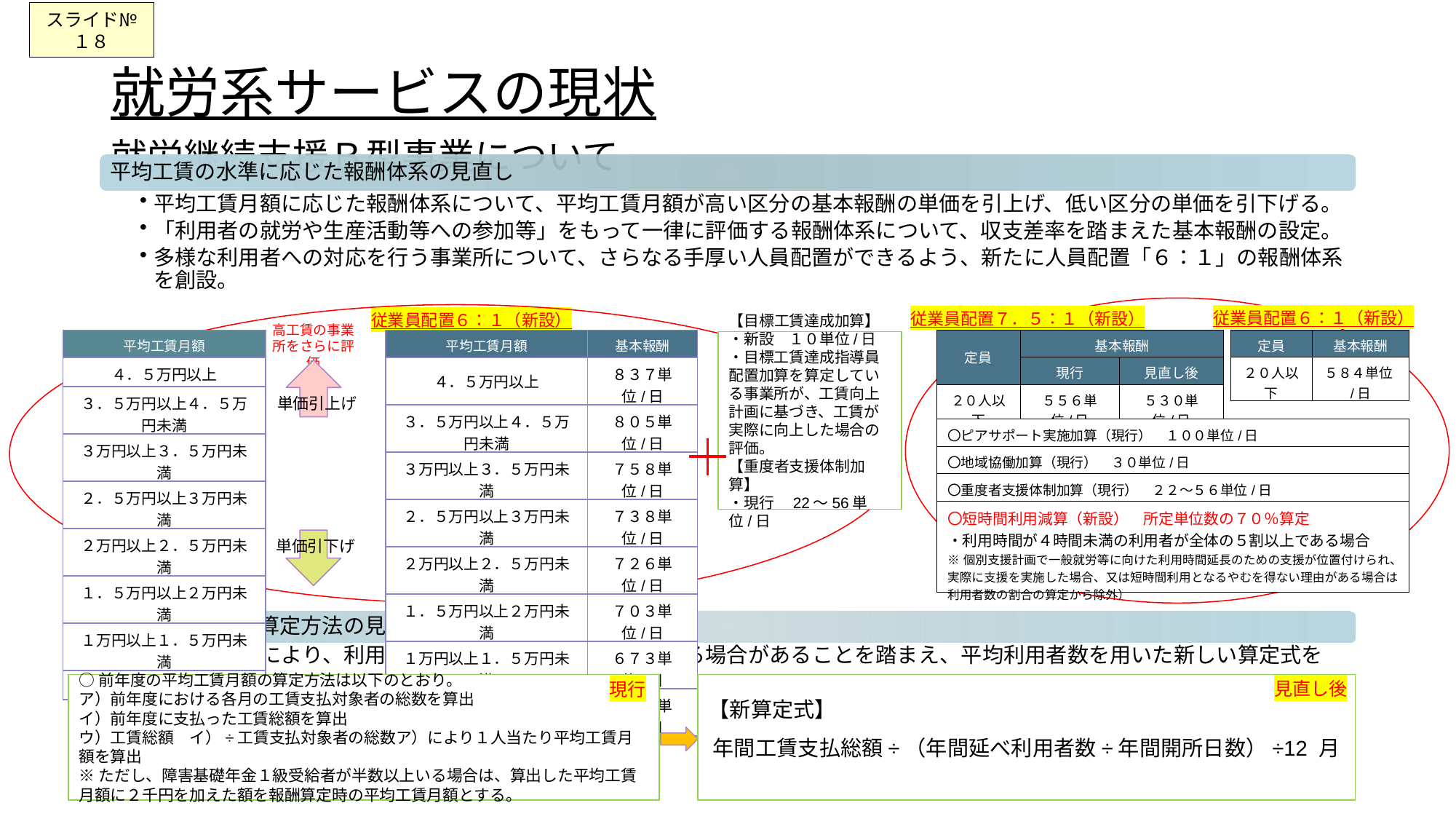

スライド№１８
# 就労系サービスの現状 就労継続支援Ｂ型事業について
平均工賃の水準に応じた報酬体系の見直し
平均工賃月額に応じた報酬体系について、平均工賃月額が高い区分の基本報酬の単価を引上げ、低い区分の単価を引下げる。
「利用者の就労や生産活動等への参加等」をもって一律に評価する報酬体系について、収支差率を踏まえた基本報酬の設定。
多様な利用者への対応を行う事業所について、さらなる手厚い人員配置ができるよう、新たに人員配置「６：１」の報酬体系を創設。

平均工賃月額の算定方法の見直し
障害特性等により、利用日数が少ない方を多く受け入れる場合があることを踏まえ、平均利用者数を用いた新しい算定式を導入する。

従業員配置６：１（新設）
従業員配置７．５：１（新設）

従業員配置６：１（新設）
高工賃の事業所をさらに評価
| 平均工賃月額 |
| --- |
| ４．５万円以上 |
| ３．５万円以上４．５万円未満 |
| ３万円以上３．５万円未満 |
| ２．５万円以上３万円未満 |
| ２万円以上２．５万円未満 |
| １．５万円以上２万円未満 |
| １万円以上１．５万円未満 |
| １万円未満 |
| 平均工賃月額 | 基本報酬 |
| --- | --- |
| ４．５万円以上 | ８３７単位/日 |
| ３．５万円以上４．５万円未満 | ８０５単位/日 |
| ３万円以上３．５万円未満 | ７５８単位/日 |
| ２．５万円以上３万円未満 | ７３８単位/日 |
| ２万円以上２．５万円未満 | ７２６単位/日 |
| １．５万円以上２万円未満 | ７０３単位/日 |
| １万円以上１．５万円未満 | ６７３単位/日 |
| １万円未満 | ５９０単位/日 |
| 定員 | 基本報酬 |  |
| --- | --- | --- |
|  | 現行 | 見直し後 |
| ２０人以下 | ５５６単位/日 | ５３０単位/日 |
| 定員 | 基本報酬 |
| --- | --- |
| ２０人以下 | ５８４単位/日 |
【目標工賃達成加算】
・新設　１０単位/日
・目標工賃達成指導員配置加算を算定している事業所が、工賃向上計画に基づき、工賃が実際に向上した場合の評価。
【重度者支援体制加算】
・現行　22～56単位/日

単価引上げ
| 〇ピアサポート実施加算（現行）　１００単位/日 |
| --- |
| 〇地域協働加算（現行）　３０単位/日 |
| 〇重度者支援体制加算（現行）　２２～５６単位/日 |
| 〇短時間利用減算（新設）　所定単位数の７０％算定 ・利用時間が４時間未満の利用者が全体の５割以上である場合 ※個別支援計画で一般就労等に向けた利用時間延長のための支援が位置付けられ、実際に支援を実施した場合、又は短時間利用となるやむを得ない理由がある場合は利用者数の割合の算定から除外） |

単価引下げ
見直し後
現行
○前年度の平均工賃月額の算定方法は以下のとおり。
ア）前年度における各月の工賃支払対象者の総数を算出
イ）前年度に支払った工賃総額を算出
ウ）工賃総額　イ）÷工賃支払対象者の総数ア）により１人当たり平均工賃月額を算出
※ただし、障害基礎年金１級受給者が半数以上いる場合は、算出した平均工賃月額に２千円を加えた額を報酬算定時の平均工賃月額とする。
【新算定式】

年間工賃支払総額÷（年間延べ利用者数÷年間開所日数）÷12 月